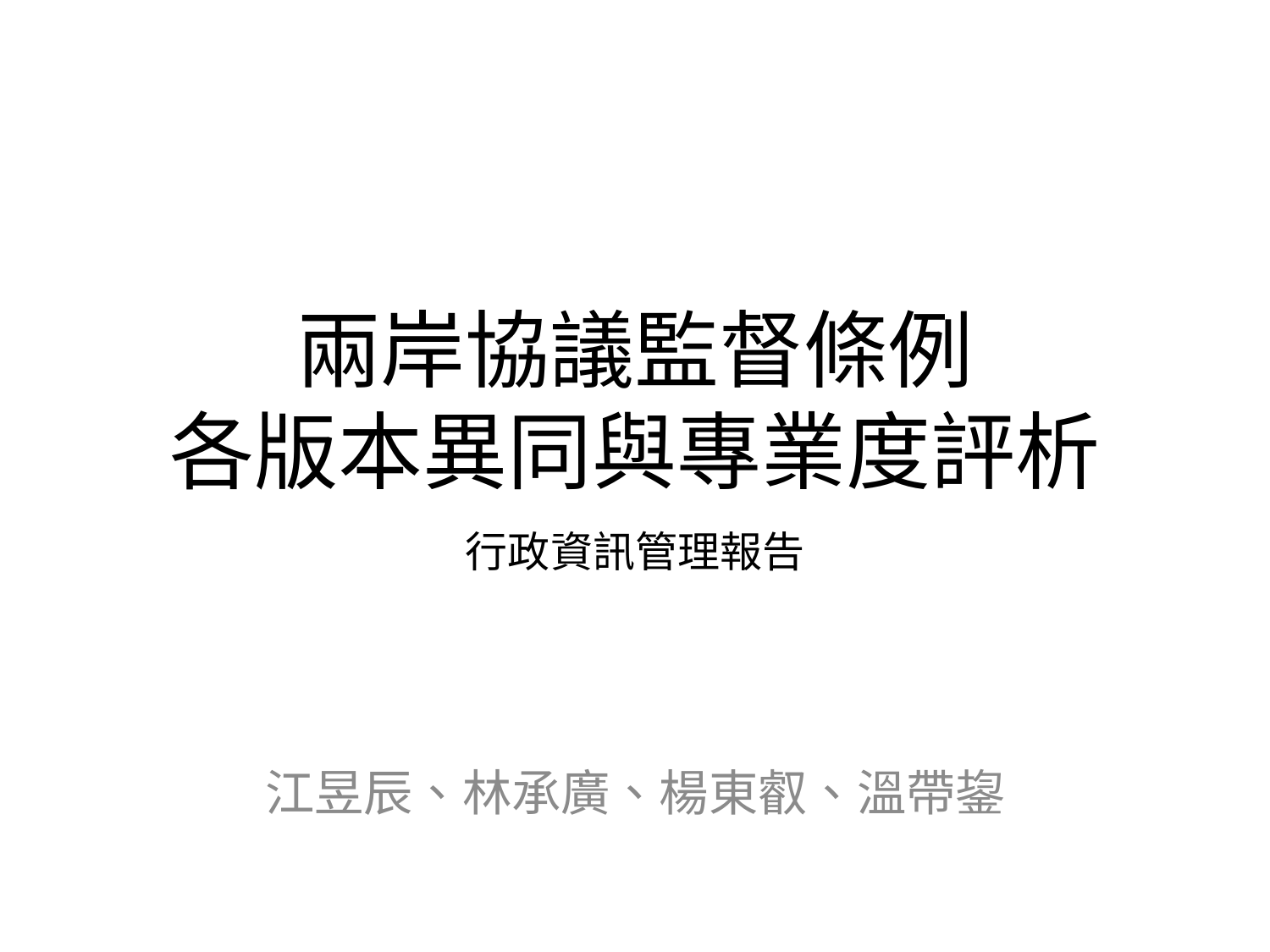

# 兩岸協議監督條例 各版本異同與專業度評析 行政資訊管理報告
江昱辰、林承廣、楊東叡、溫帶鋆